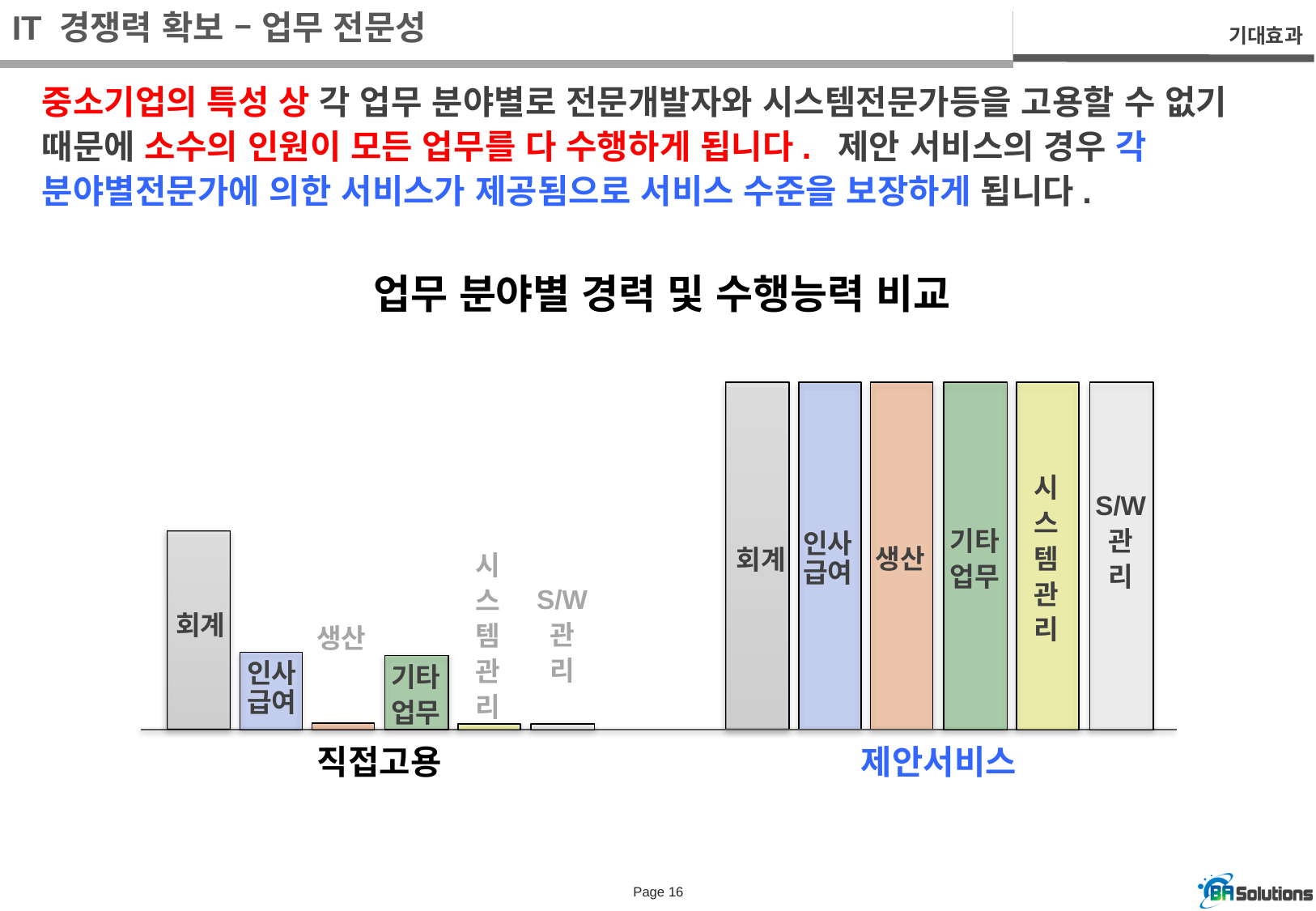

IT 경쟁력 확보 – 업무 전문성

기대효과
중소기업의 특성 상 각 업무 분야별로 전문개발자와 시스템전문가등을 고용할 수 없기 때문에 소수의 인원이 모든 업무를 다 수행하게 됩니다.  제안 서비스의 경우 각 분야별전문가에 의한 서비스가 제공됨으로 서비스 수준을 보장하게 됩니다.
업무 분야별 경력 및 수행능력 비교

시
스
템
관
리
S/W
관
리

기타
업무
인사
급여

생산
 회계
시
스
템
관
리
S/W
관
리

 회계
생산
기타
업무

인사
급여

직접고용
제안서비스